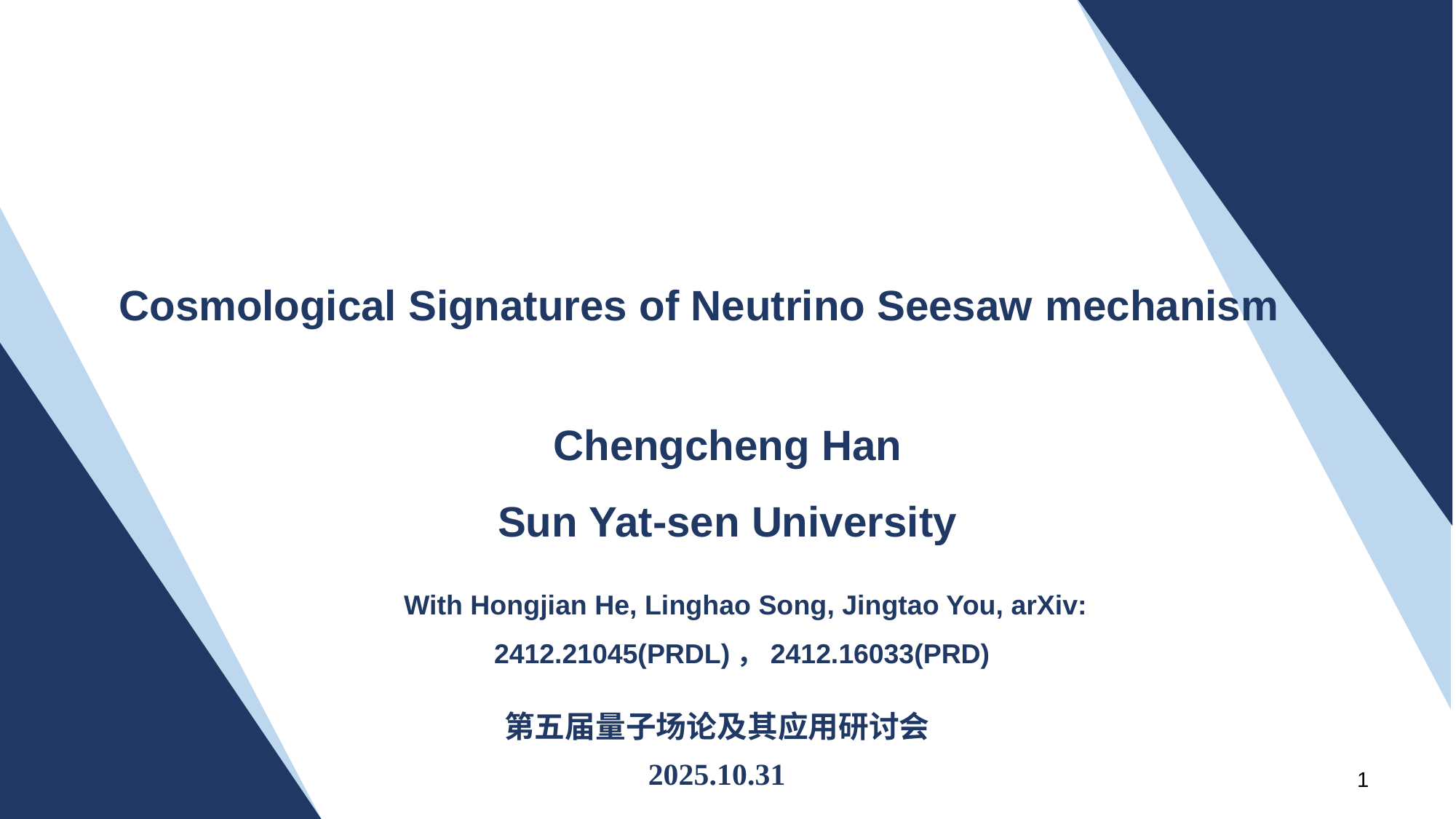

Cosmological Signatures of Neutrino Seesaw mechanism
Chengcheng Han
Sun Yat-sen University
With Hongjian He, Linghao Song, Jingtao You, arXiv: 2412.21045(PRDL)，2412.16033(PRD)
第五届量子场论及其应用研讨会
2025.10.31